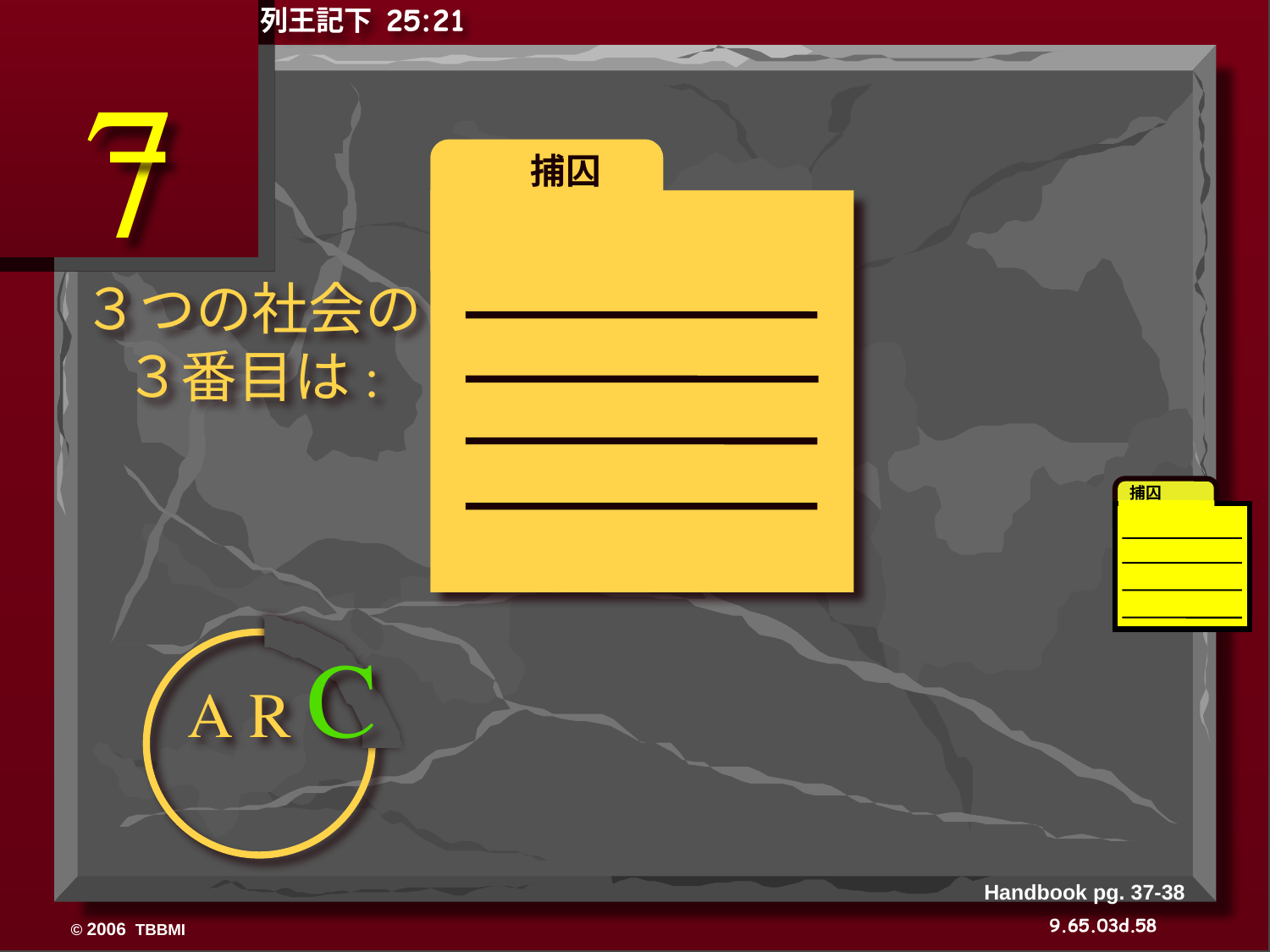

列王記下 25:21

7

捕囚

３つの社会の
３番目は:

A R C

　捕囚

Handbook pg. 37-38
58